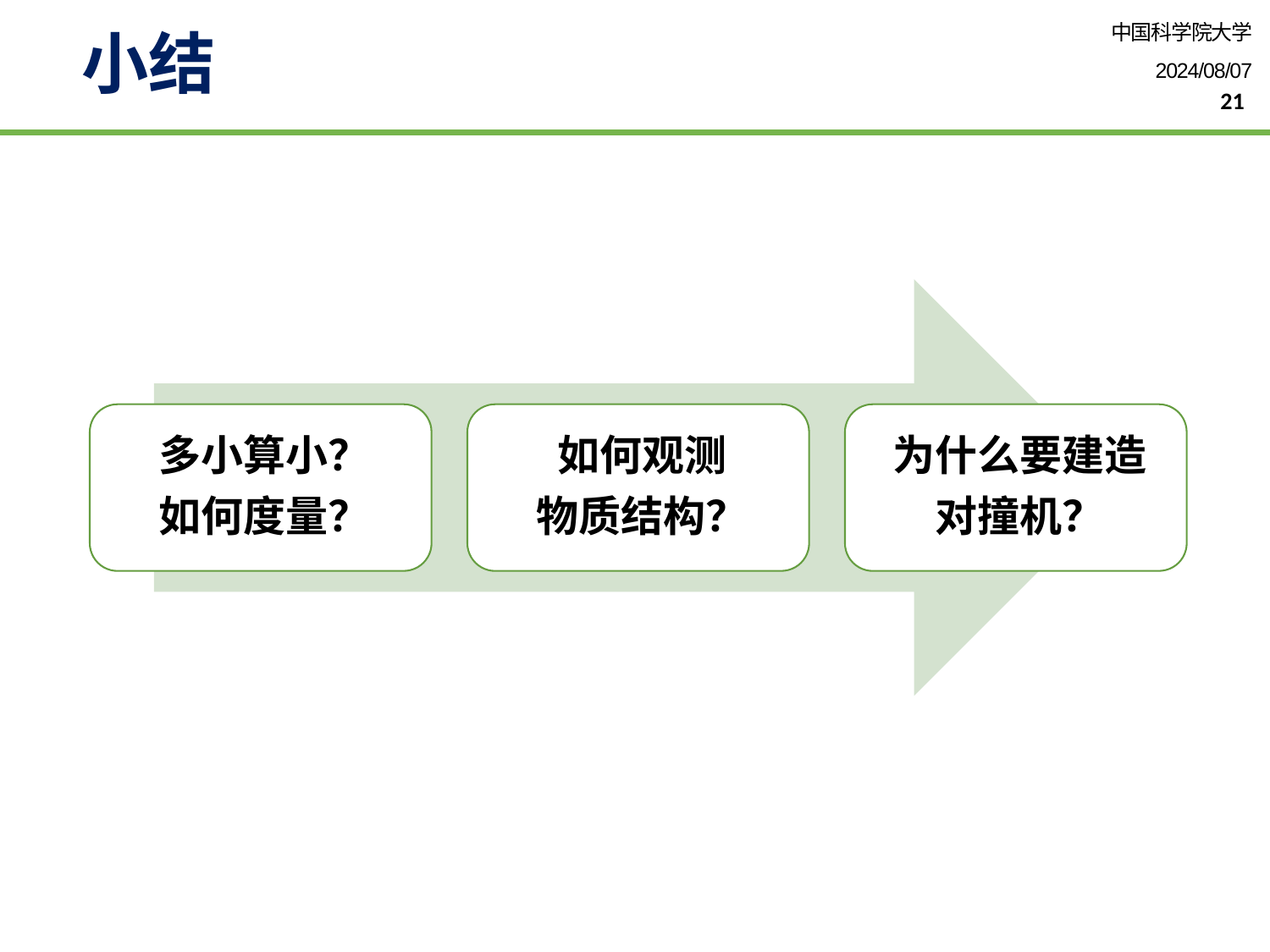

# 小结
多小算小？
如何度量？
如何观测
物质结构？
为什么要建造
对撞机？